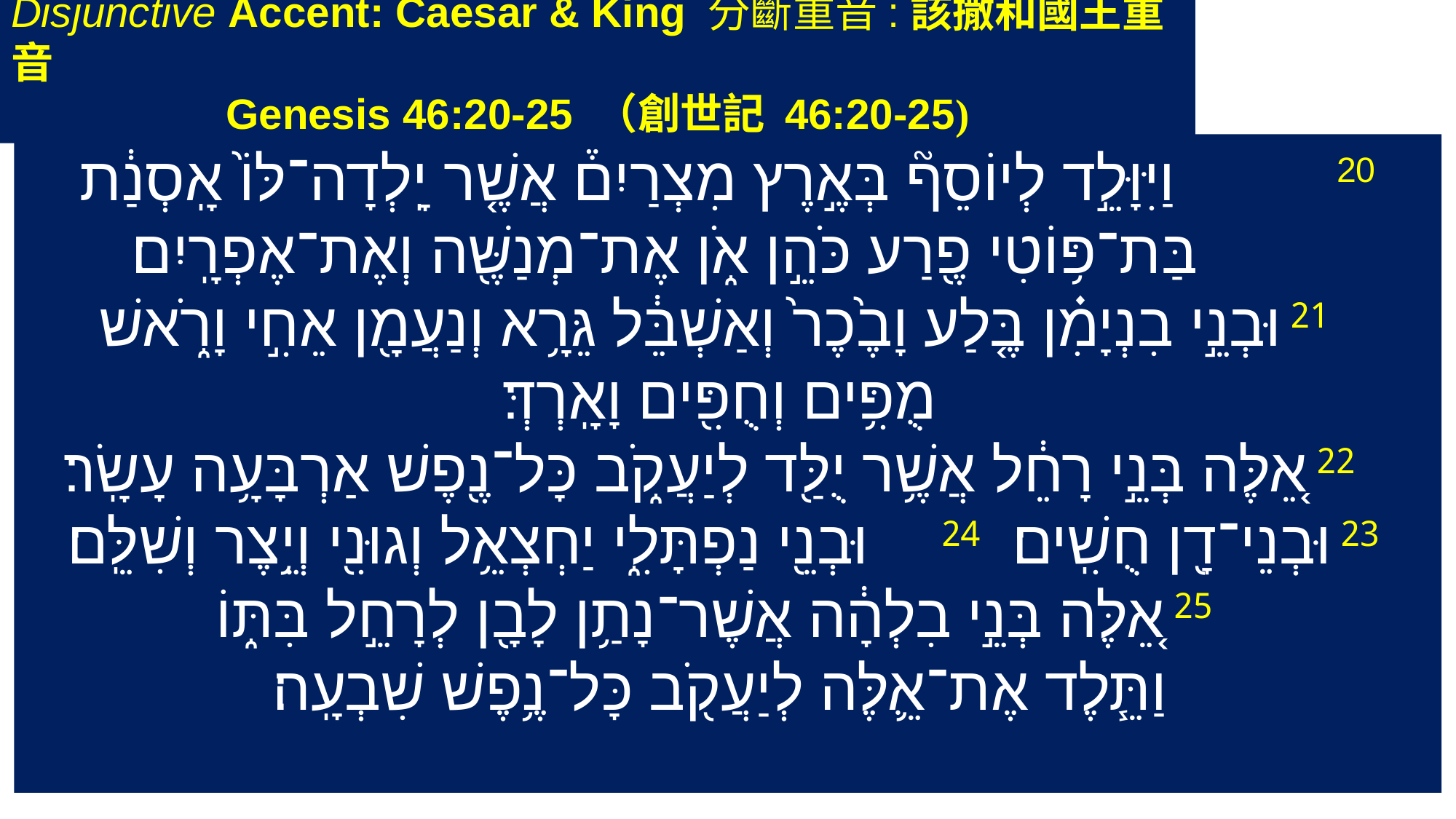

Disjunctive Accent: Caesar & King 分斷重音:該撒和國王重音
Genesis 46:20-25 （創世記 46:20-25)
‎  20              וַיִּוָּלֵ֣ד לְיוֹסֵף֘ בְּאֶ֣רֶץ מִצְרַיִם֒ אֲשֶׁ֤ר יָֽלְדָה־לּוֹ֙ אָֽסְנַ֔ת
        בַּת־פּ֥וֹטִי פֶ֖רַע כֹּהֵ֣ן אֹ֑ן אֶת־מְנַשֶּׁ֖ה וְאֶת־אֶפְרָֽיִם׃
   21 וּבְנֵ֣י בִנְיָמִ֗ן בֶּ֤לַע וָבֶ֙כֶר֙ וְאַשְׁבֵּ֔ל גֵּרָ֥א וְנַעֲמָ֖ן אֵחִ֣י וָרֹ֑אשׁ
 מֻפִּ֥ים וְחֻפִּ֖ים וָאָֽרְדְּ׃
    22 אֵ֚לֶּה בְּנֵ֣י רָחֵ֔ל אֲשֶׁ֥ר יֻלַּ֖ד לְיַעֲקֹ֑ב כָּל־נֶ֖פֶשׁ אַרְבָּעָ֥ה עָשָֽׂר׃
 23 וּבְנֵי־דָ֖ן חֻשִֽׁים׃  24        וּבְנֵ֖י נַפְתָּלִ֑י יַחְצְאֵ֥ל וְגוּנִ֖י וְיֵ֥צֶר וְשִׁלֵּֽם׃
   25 אֵ֚לֶּה בְּנֵ֣י בִלְהָ֔ה אֲשֶׁר־נָתַ֥ן לָבָ֖ן לְרָחֵ֣ל בִּתּ֑וֹ
 וַתֵּ֧לֶד אֶת־אֵ֛לֶּה לְיַעֲקֹ֖ב כָּל־נֶ֥פֶשׁ שִׁבְעָֽה׃